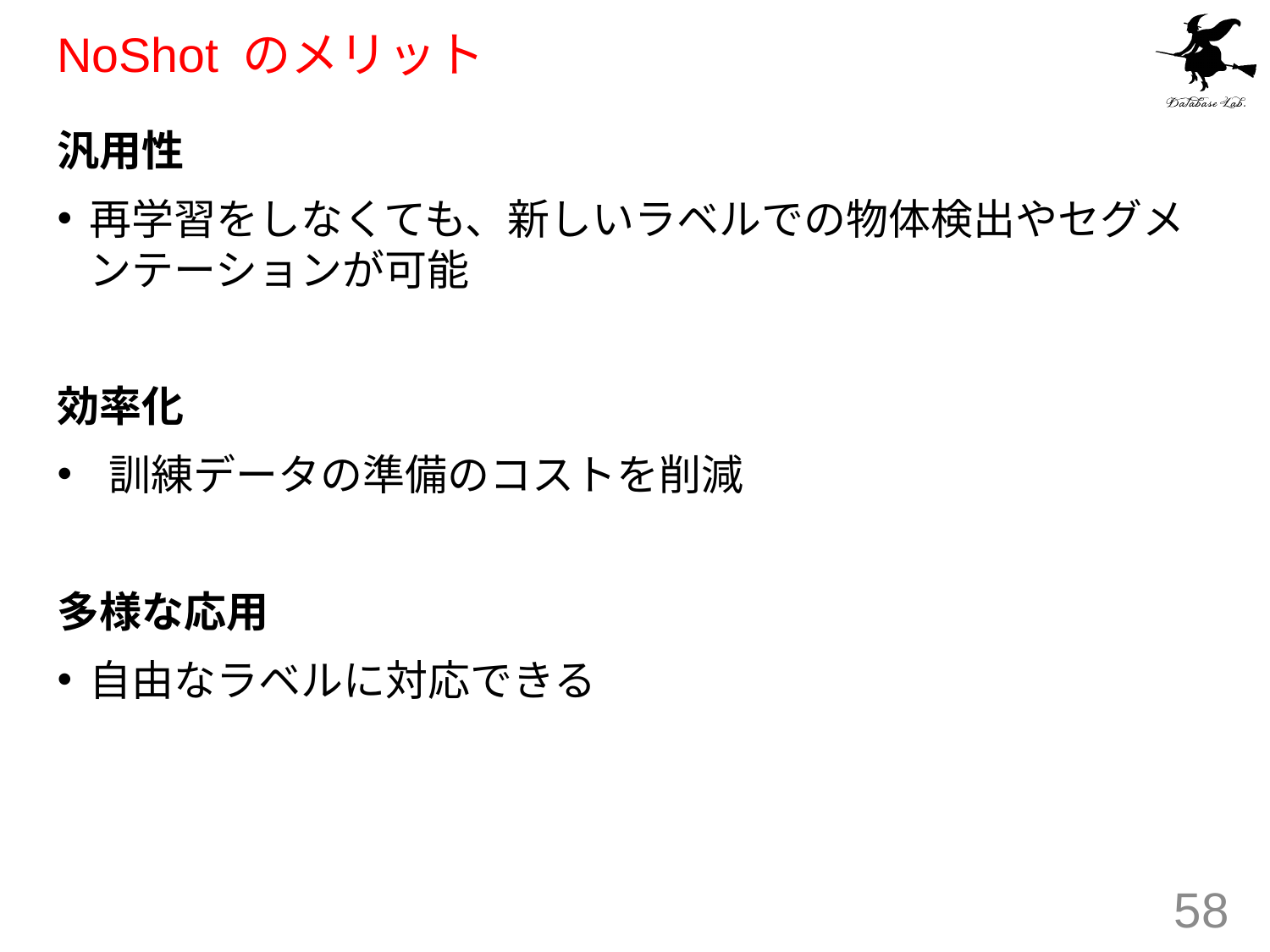

# NoShot のメリット
汎用性
再学習をしなくても、新しいラベルでの物体検出やセグメンテーションが可能

効率化
 訓練データの準備のコストを削減

多様な応用
自由なラベルに対応できる
58